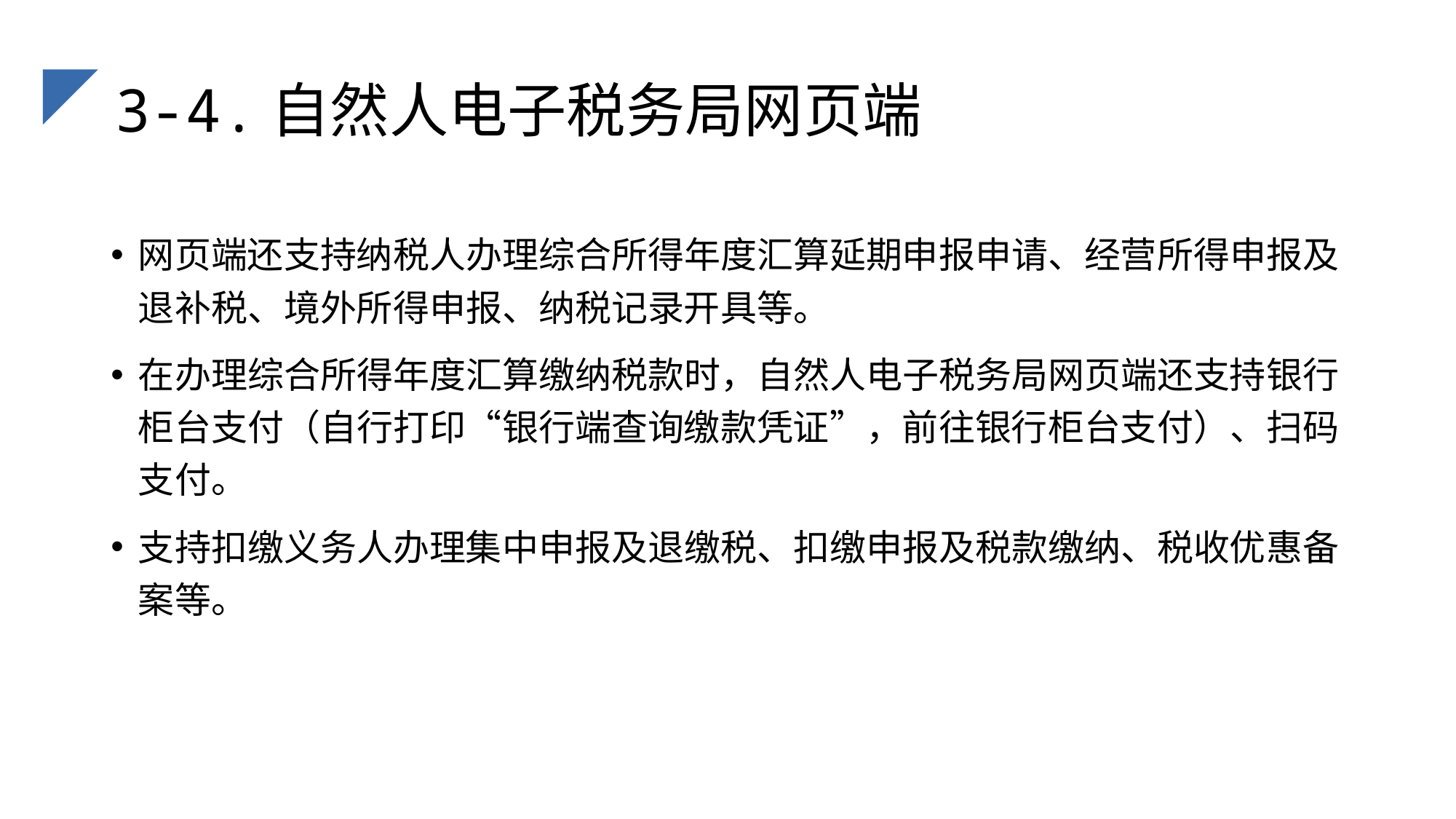

# 3-4.自然人电子税务局网页端
网页端还支持纳税人办理综合所得年度汇算延期申报申请、经营所得申报及退补税、境外所得申报、纳税记录开具等。
在办理综合所得年度汇算缴纳税款时，自然人电子税务局网页端还支持银行柜台支付（自行打印“银行端查询缴款凭证”，前往银行柜台支付）、扫码支付。
支持扣缴义务人办理集中申报及退缴税、扣缴申报及税款缴纳、税收优惠备案等。